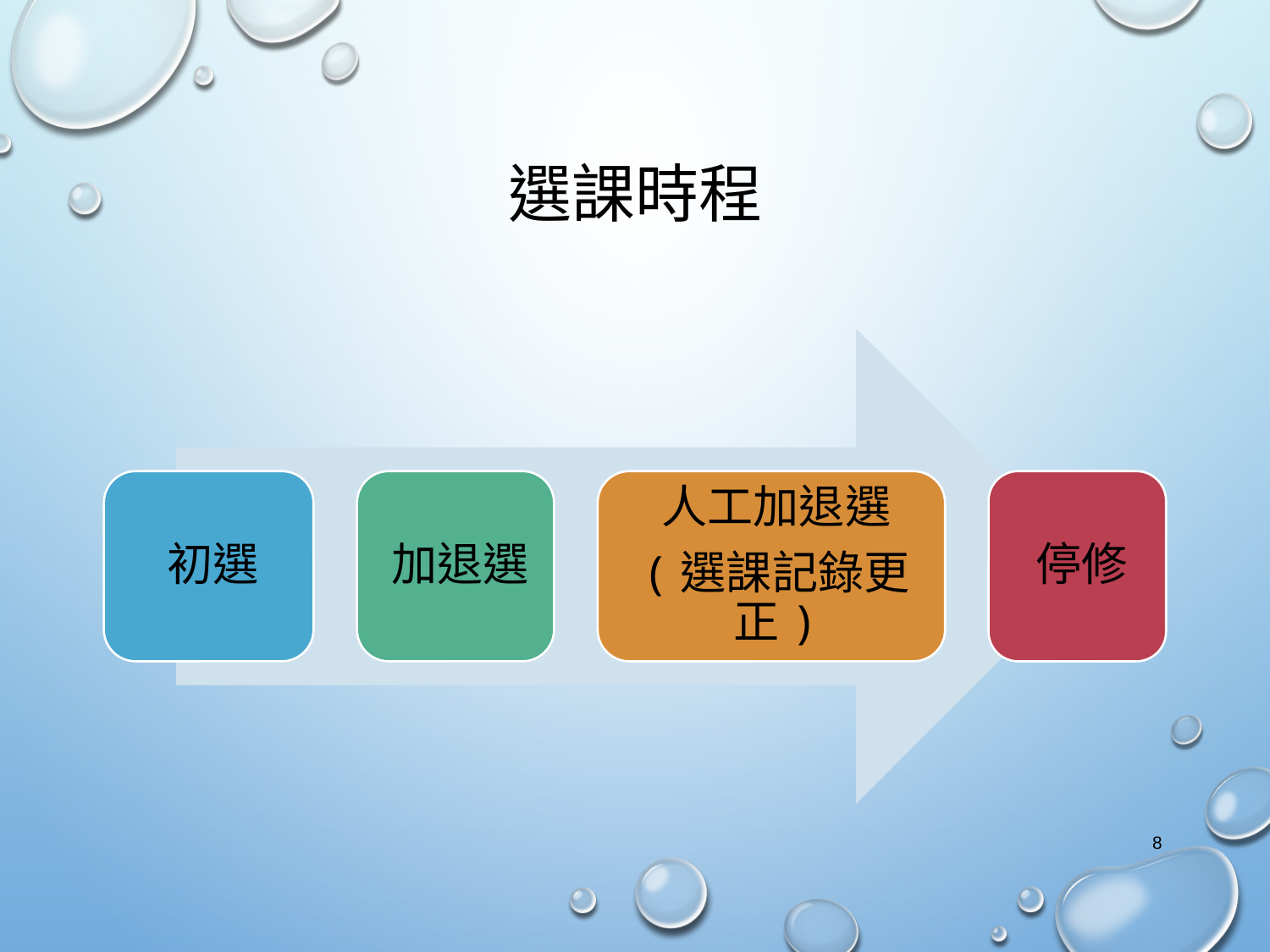

# 選課時程
初選
加退選
人工加退選
(選課記錄更正)
停修
8